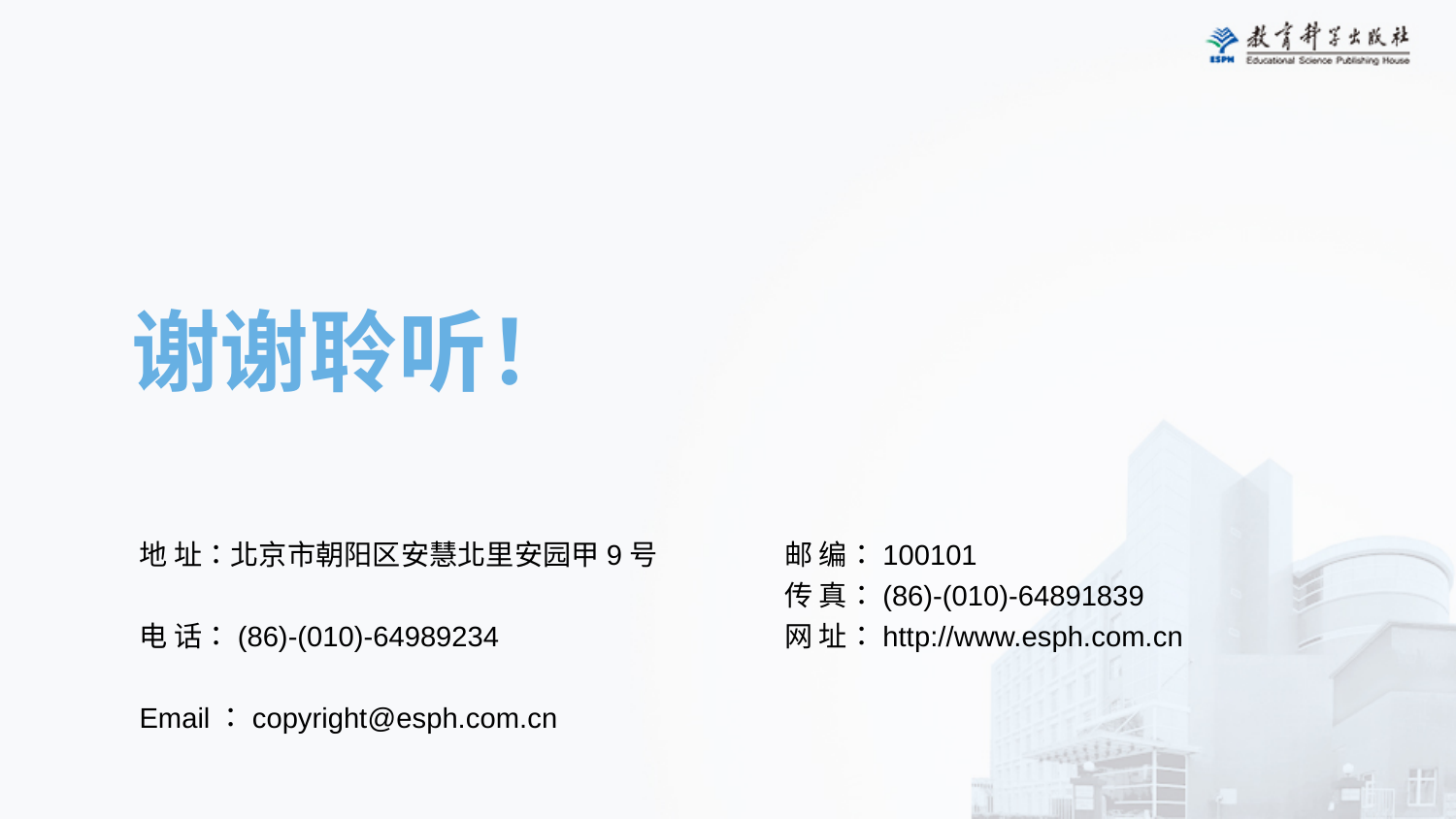

谢谢聆听！
地 址：北京市朝阳区安慧北里安园甲9号
电 话：(86)-(010)-64989234
Email：copyright@esph.com.cn

邮 编：100101
传 真：(86)-(010)-64891839
网 址：http://www.esph.com.cn